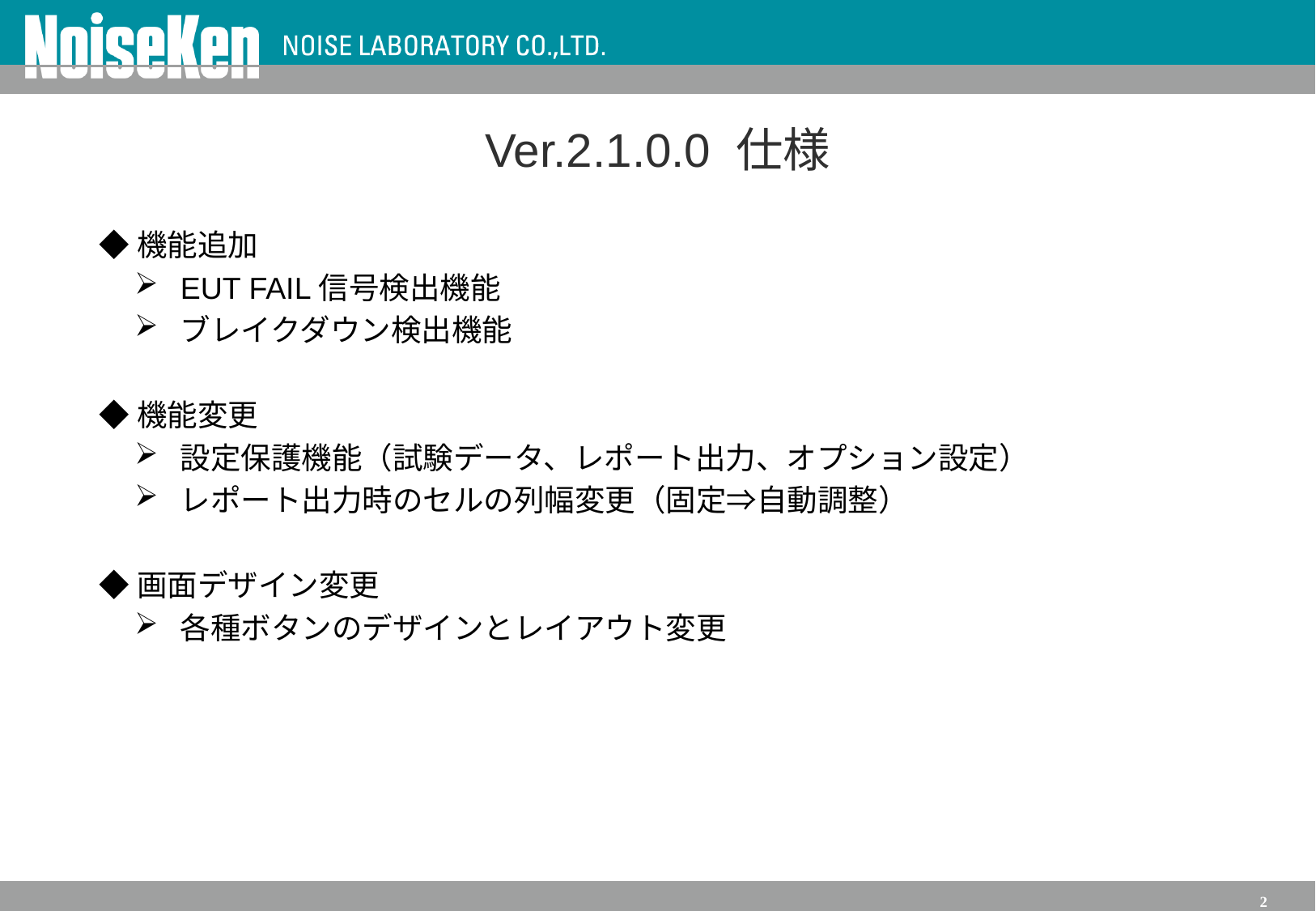

# Ver.2.1.0.0 仕様
◆機能追加
EUT FAIL信号検出機能
ブレイクダウン検出機能

◆機能変更
設定保護機能（試験データ、レポート出力、オプション設定）
レポート出力時のセルの列幅変更（固定⇒自動調整）

◆画面デザイン変更
各種ボタンのデザインとレイアウト変更
2